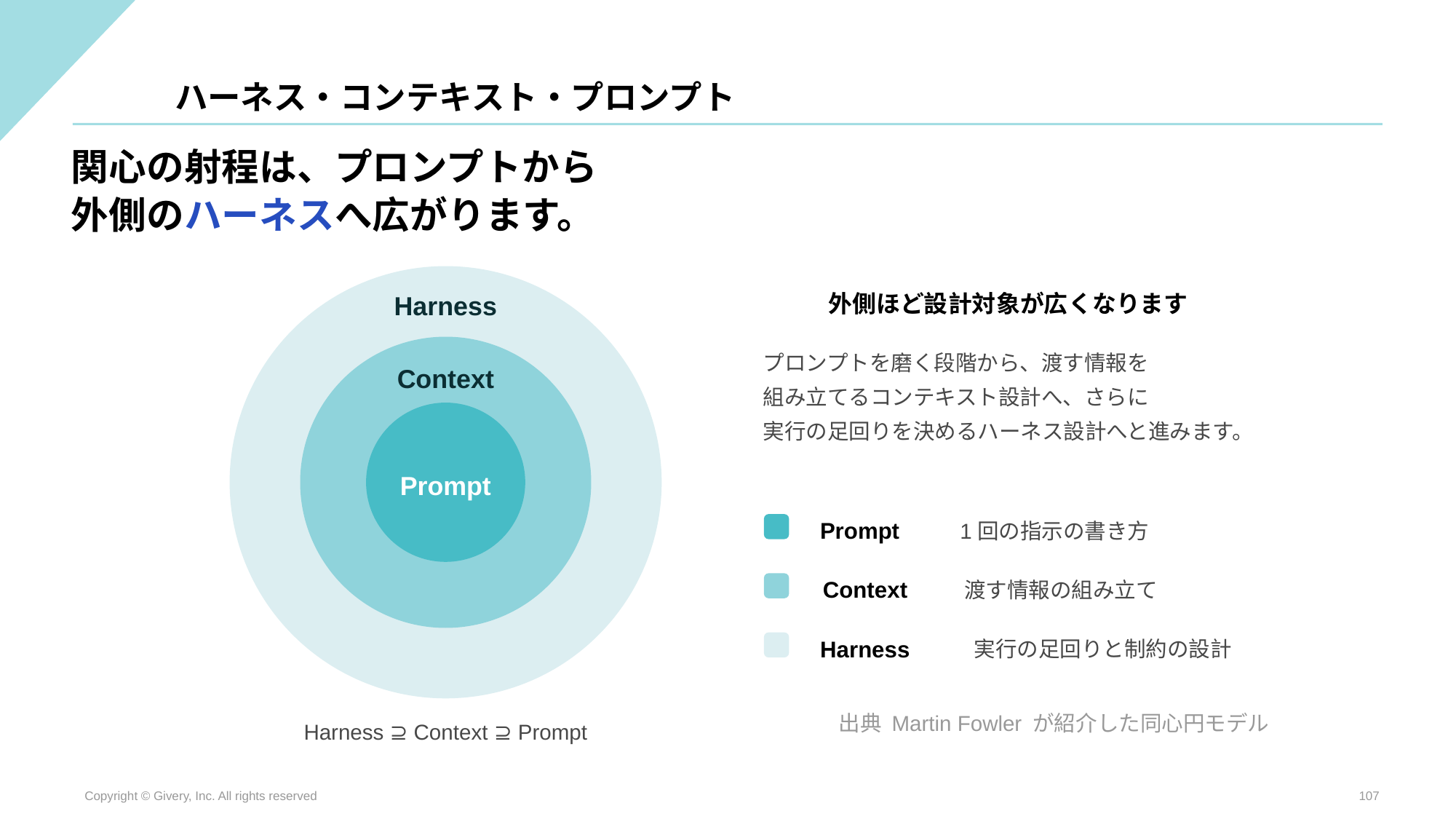

ハーネス・コンテキスト・プロンプト

関心の射程は、プロンプトから
外側のハーネスへ広がります。

外側ほど設計対象が広くなります
Harness

プロンプトを磨く段階から、渡す情報を
組み立てるコンテキスト設計へ、さらに
実行の足回りを決めるハーネス設計へと進みます。
Context

Prompt

Prompt
1回の指示の書き方

Context
渡す情報の組み立て

Harness
実行の足回りと制約の設計
出典 Martin Fowler が紹介した同心円モデル
Harness ⊇ Context ⊇ Prompt
Copyright © Givery, Inc. All rights reserved
107